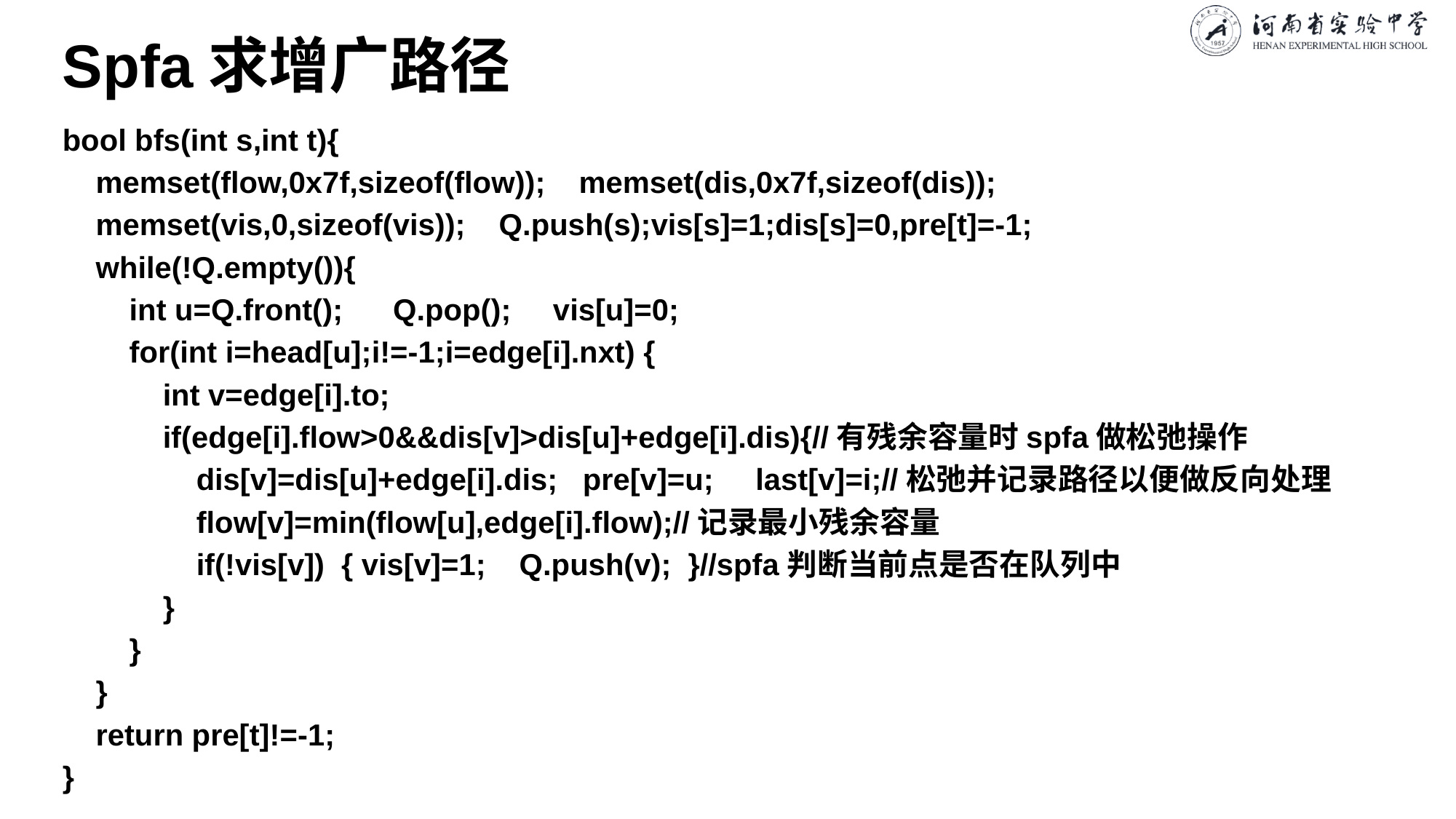

# Spfa求增广路径
bool bfs(int s,int t){
    memset(flow,0x7f,sizeof(flow));    memset(dis,0x7f,sizeof(dis));
    memset(vis,0,sizeof(vis));    Q.push(s);vis[s]=1;dis[s]=0,pre[t]=-1;
    while(!Q.empty()){
        int u=Q.front();      Q.pop();     vis[u]=0;
        for(int i=head[u];i!=-1;i=edge[i].nxt) {
            int v=edge[i].to;
            if(edge[i].flow>0&&dis[v]>dis[u]+edge[i].dis){//有残余容量时spfa做松弛操作
                dis[v]=dis[u]+edge[i].dis;   pre[v]=u;     last[v]=i;//松弛并记录路径以便做反向处理
                flow[v]=min(flow[u],edge[i].flow);//记录最小残余容量
                if(!vis[v])  { vis[v]=1;    Q.push(v);  }//spfa判断当前点是否在队列中
            }
        }
    }
    return pre[t]!=-1;
}